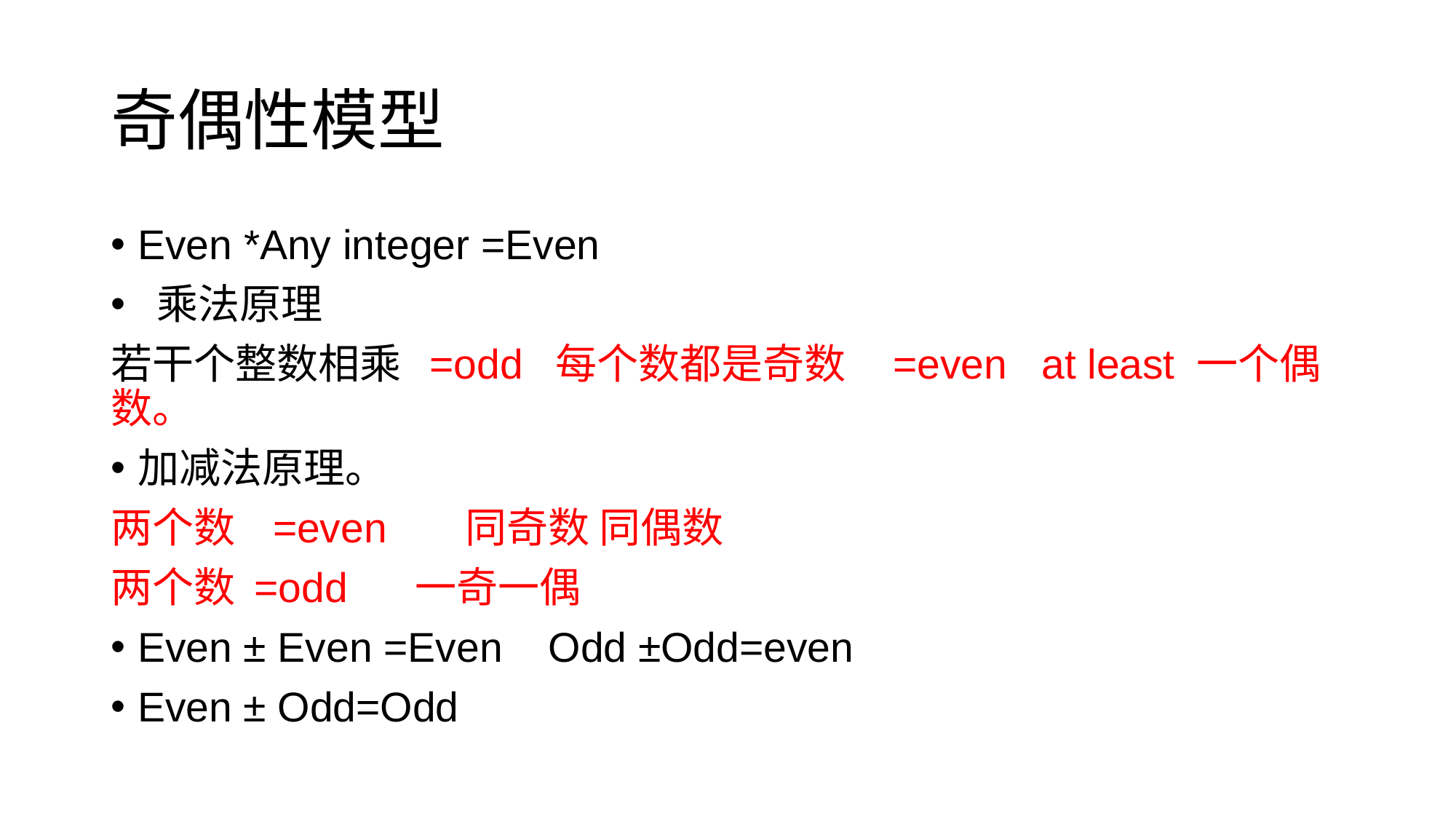

# 奇偶性模型
Even *Any integer =Even
 乘法原理
若干个整数相乘  =odd  每个数都是奇数    =even   at least 一个偶数。
加减法原理。
两个数   =even      同奇数 同偶数
两个数 =odd     一奇一偶
Even ± Even =Even    Odd ±Odd=even
Even ± Odd=Odd